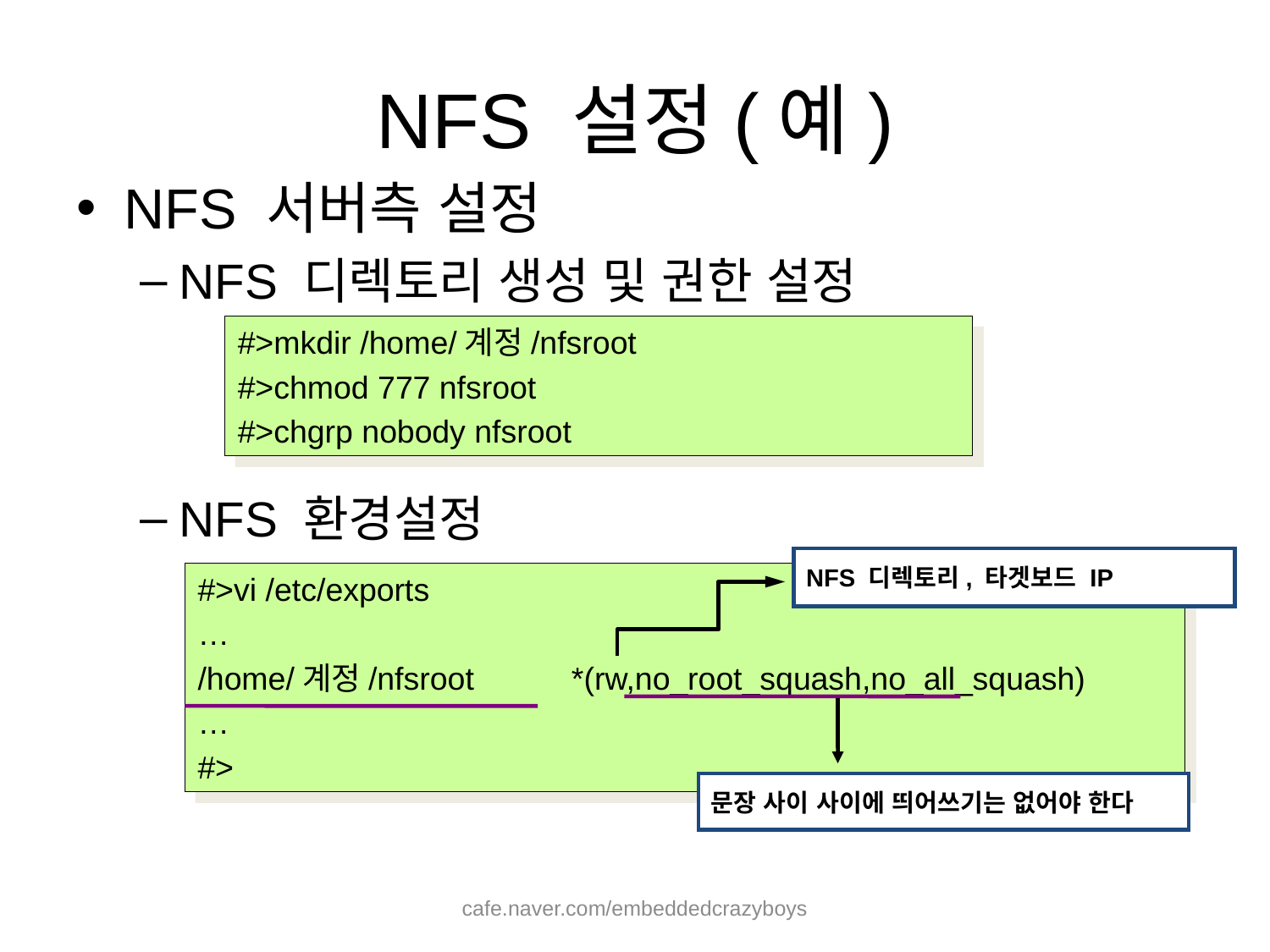

# NFS 설정(예)
NFS 서버측 설정
NFS 디렉토리 생성 및 권한 설정

NFS 환경설정

#>mkdir /home/계정/nfsroot
#>chmod 777 nfsroot
#>chgrp nobody nfsroot
NFS 디렉토리, 타겟보드 IP
#>vi /etc/exports
…
/home/계정/nfsroot           *(rw,no_root_squash,no_all_squash)
…
#>

문장 사이 사이에 띄어쓰기는 없어야 한다
cafe.naver.com/embeddedcrazyboys